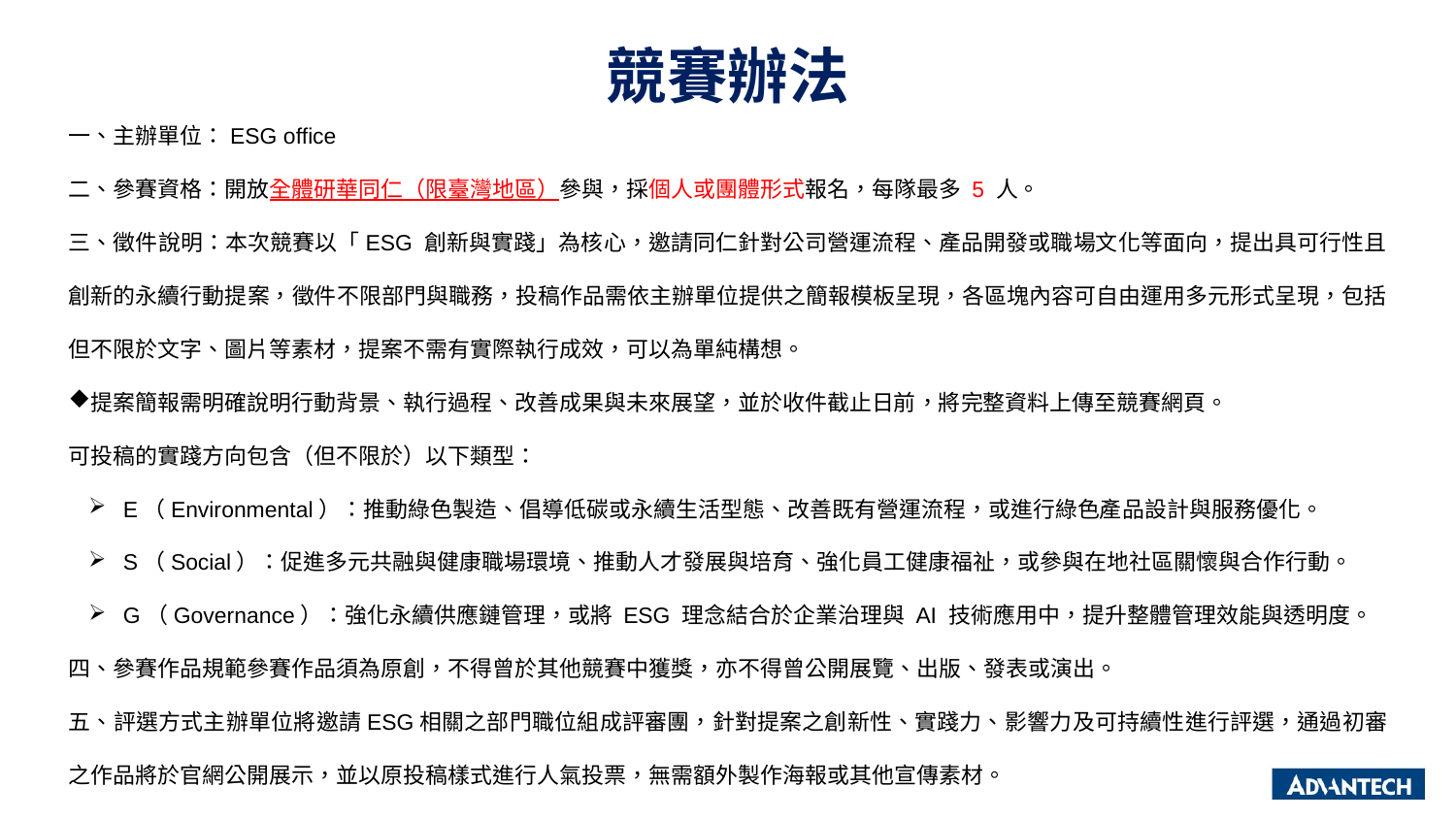

# 競賽辦法
一、主辦單位：ESG office
二、參賽資格：開放全體研華同仁（限臺灣地區）參與，採個人或團體形式報名，每隊最多 5 人。
三、徵件說明：本次競賽以「ESG 創新與實踐」為核心，邀請同仁針對公司營運流程、產品開發或職場文化等面向，提出具可行性且創新的永續行動提案，徵件不限部門與職務，投稿作品需依主辦單位提供之簡報模板呈現，各區塊內容可自由運用多元形式呈現，包括但不限於文字、圖片等素材，提案不需有實際執行成效，可以為單純構想。
提案簡報需明確說明行動背景、執行過程、改善成果與未來展望，並於收件截止日前，將完整資料上傳至競賽網頁。
可投稿的實踐方向包含（但不限於）以下類型：
E（Environmental）：推動綠色製造、倡導低碳或永續生活型態、改善既有營運流程，或進行綠色產品設計與服務優化。
S（Social）：促進多元共融與健康職場環境、推動人才發展與培育、強化員工健康福祉，或參與在地社區關懷與合作行動。
G（Governance）：強化永續供應鏈管理，或將 ESG 理念結合於企業治理與 AI 技術應用中，提升整體管理效能與透明度。
四、參賽作品規範參賽作品須為原創，不得曾於其他競賽中獲獎，亦不得曾公開展覽、出版、發表或演出。
五、評選方式主辦單位將邀請ESG相關之部門職位組成評審團，針對提案之創新性、實踐力、影響力及可持續性進行評選，通過初審之作品將於官網公開展示，並以原投稿樣式進行人氣投票，無需額外製作海報或其他宣傳素材。